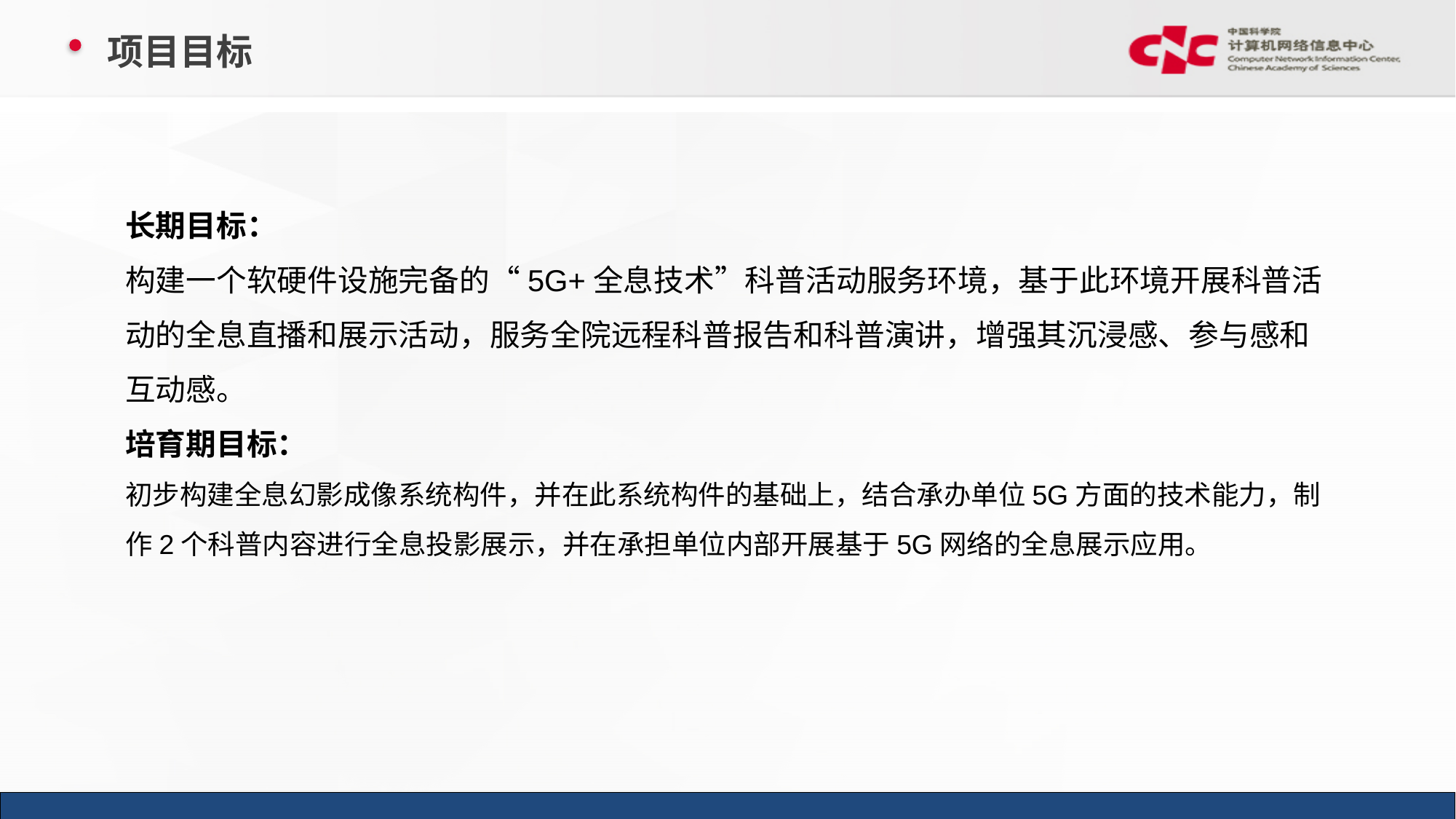

# 项目目标
长期目标：
构建一个软硬件设施完备的“5G+全息技术”科普活动服务环境，基于此环境开展科普活动的全息直播和展示活动，服务全院远程科普报告和科普演讲，增强其沉浸感、参与感和互动感。
培育期目标：
初步构建全息幻影成像系统构件，并在此系统构件的基础上，结合承办单位5G方面的技术能力，制作2个科普内容进行全息投影展示，并在承担单位内部开展基于5G网络的全息展示应用。